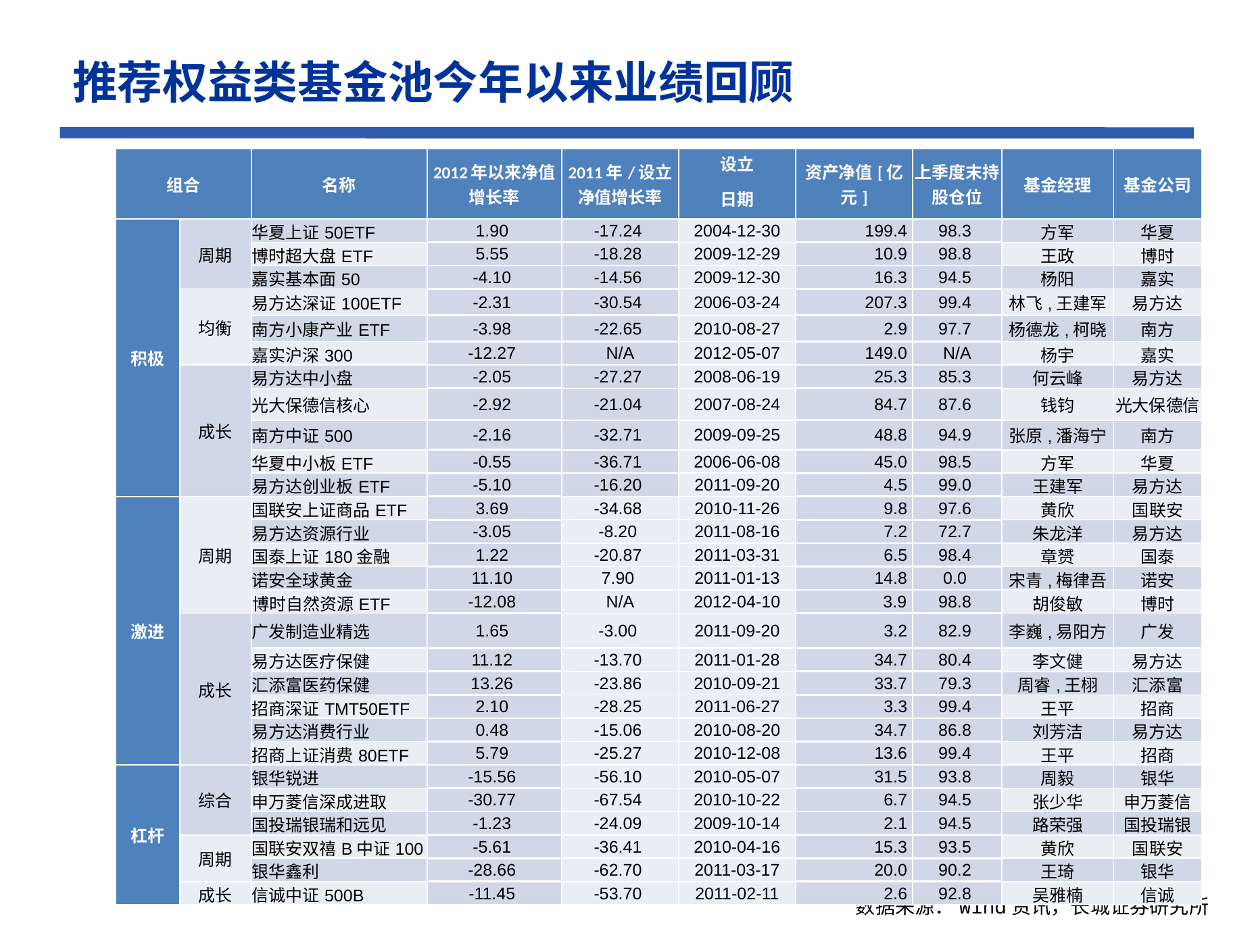

# 推荐权益类基金池今年以来业绩回顾
| 组合 |  | 名称 | 2012年以来净值增长率 | 2011年/设立净值增长率 | 设立 | 资产净值[亿元] | 上季度末持股仓位 | 基金经理 | 基金公司 |
| --- | --- | --- | --- | --- | --- | --- | --- | --- | --- |
|  |  |  |  |  | 日期 |  |  |  |  |
| 积极 | 周期 | 华夏上证50ETF | 1.90 | -17.24 | 2004-12-30 | 199.4 | 98.3 | 方军 | 华夏 |
|  |  | 博时超大盘ETF | 5.55 | -18.28 | 2009-12-29 | 10.9 | 98.8 | 王政 | 博时 |
|  |  | 嘉实基本面50 | -4.10 | -14.56 | 2009-12-30 | 16.3 | 94.5 | 杨阳 | 嘉实 |
|  | 均衡 | 易方达深证100ETF | -2.31 | -30.54 | 2006-03-24 | 207.3 | 99.4 | 林飞,王建军 | 易方达 |
|  |  | 南方小康产业ETF | -3.98 | -22.65 | 2010-08-27 | 2.9 | 97.7 | 杨德龙,柯晓 | 南方 |
|  |  | 嘉实沪深300 | -12.27 | N/A | 2012-05-07 | 149.0 | N/A | 杨宇 | 嘉实 |
|  | 成长 | 易方达中小盘 | -2.05 | -27.27 | 2008-06-19 | 25.3 | 85.3 | 何云峰 | 易方达 |
|  |  | 光大保德信核心 | -2.92 | -21.04 | 2007-08-24 | 84.7 | 87.6 | 钱钧 | 光大保德信 |
|  |  | 南方中证500 | -2.16 | -32.71 | 2009-09-25 | 48.8 | 94.9 | 张原,潘海宁 | 南方 |
|  |  | 华夏中小板ETF | -0.55 | -36.71 | 2006-06-08 | 45.0 | 98.5 | 方军 | 华夏 |
|  |  | 易方达创业板ETF | -5.10 | -16.20 | 2011-09-20 | 4.5 | 99.0 | 王建军 | 易方达 |
| 激进 | 周期 | 国联安上证商品ETF | 3.69 | -34.68 | 2010-11-26 | 9.8 | 97.6 | 黄欣 | 国联安 |
|  |  | 易方达资源行业 | -3.05 | -8.20 | 2011-08-16 | 7.2 | 72.7 | 朱龙洋 | 易方达 |
|  |  | 国泰上证180金融ETF | 1.22 | -20.87 | 2011-03-31 | 6.5 | 98.4 | 章赟 | 国泰 |
|  |  | 诺安全球黄金 | 11.10 | 7.90 | 2011-01-13 | 14.8 | 0.0 | 宋青,梅律吾 | 诺安 |
|  |  | 博时自然资源ETF | -12.08 | N/A | 2012-04-10 | 3.9 | 98.8 | 胡俊敏 | 博时 |
|  | 成长 | 广发制造业精选 | 1.65 | -3.00 | 2011-09-20 | 3.2 | 82.9 | 李巍,易阳方 | 广发 |
|  |  | 易方达医疗保健 | 11.12 | -13.70 | 2011-01-28 | 34.7 | 80.4 | 李文健 | 易方达 |
|  |  | 汇添富医药保健 | 13.26 | -23.86 | 2010-09-21 | 33.7 | 79.3 | 周睿,王栩 | 汇添富 |
|  |  | 招商深证TMT50ETF | 2.10 | -28.25 | 2011-06-27 | 3.3 | 99.4 | 王平 | 招商 |
|  |  | 易方达消费行业 | 0.48 | -15.06 | 2010-08-20 | 34.7 | 86.8 | 刘芳洁 | 易方达 |
|  |  | 招商上证消费80ETF | 5.79 | -25.27 | 2010-12-08 | 13.6 | 99.4 | 王平 | 招商 |
| 杠杆 | 综合 | 银华锐进 | -15.56 | -56.10 | 2010-05-07 | 31.5 | 93.8 | 周毅 | 银华 |
|  |  | 申万菱信深成进取 | -30.77 | -67.54 | 2010-10-22 | 6.7 | 94.5 | 张少华 | 申万菱信 |
|  |  | 国投瑞银瑞和远见 | -1.23 | -24.09 | 2009-10-14 | 2.1 | 94.5 | 路荣强 | 国投瑞银 |
|  | 周期 | 国联安双禧B中证100 | -5.61 | -36.41 | 2010-04-16 | 15.3 | 93.5 | 黄欣 | 国联安 |
|  |  | 银华鑫利 | -28.66 | -62.70 | 2011-03-17 | 20.0 | 90.2 | 王琦 | 银华 |
|  | 成长 | 信诚中证500B | -11.45 | -53.70 | 2011-02-11 | 2.6 | 92.8 | 吴雅楠 | 信诚 |
数据来源：wind资讯，长城证券研究所